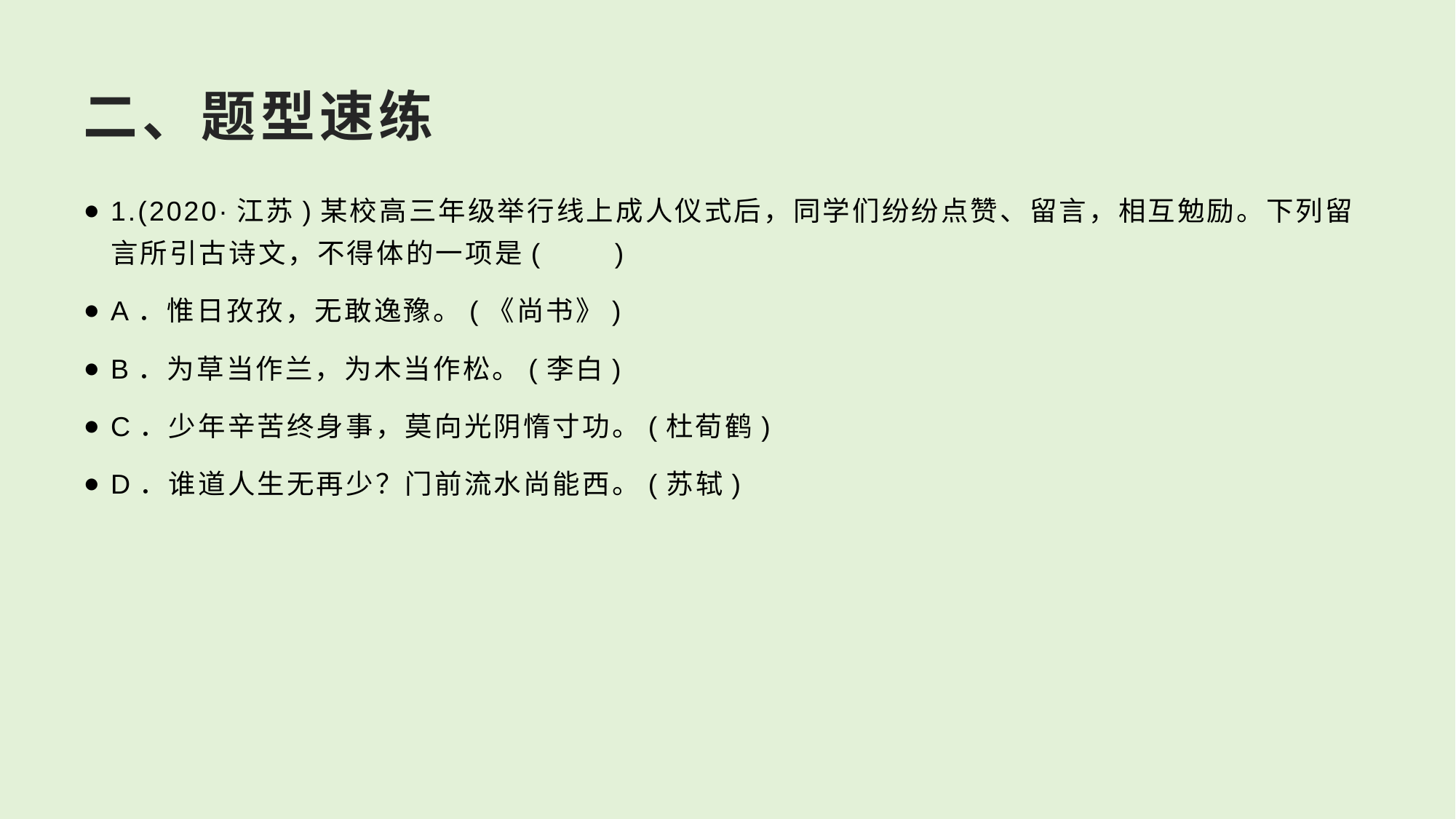

# 二、题型速练
1.(2020·江苏)某校高三年级举行线上成人仪式后，同学们纷纷点赞、留言，相互勉励。下列留言所引古诗文，不得体的一项是(　　)
A．惟日孜孜，无敢逸豫。(《尚书》)
B．为草当作兰，为木当作松。(李白)
C．少年辛苦终身事，莫向光阴惰寸功。(杜荀鹤)
D．谁道人生无再少？门前流水尚能西。(苏轼)